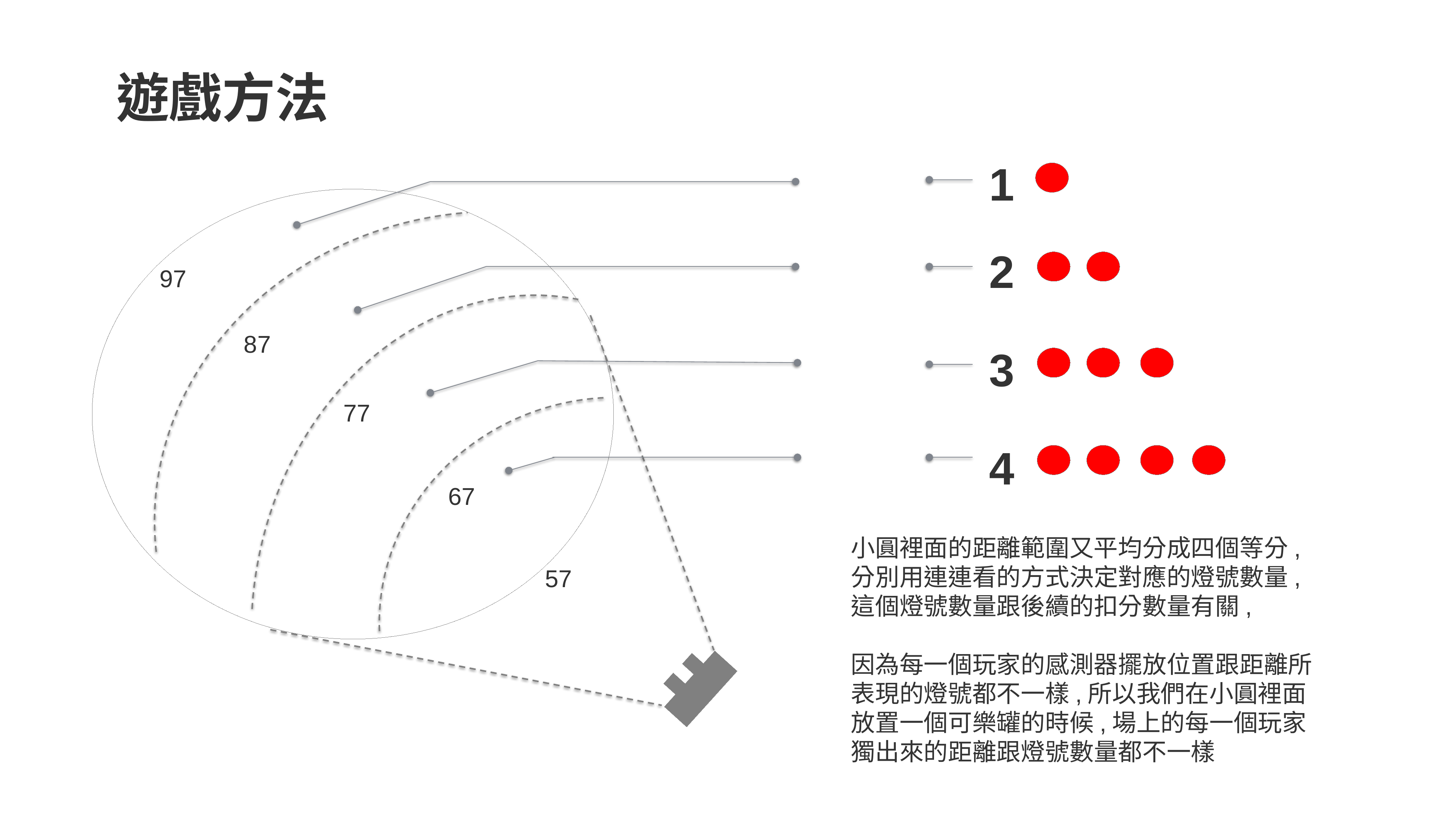

# 遊戲方法
1

2

3

4

97
87

77

67
小圓裡面的距離範圍又平均分成四個等分,分別用連連看的方式決定對應的燈號數量,這個燈號數量跟後續的扣分數量有關,

因為每一個玩家的感測器擺放位置跟距離所表現的燈號都不一樣,所以我們在小圓裡面放置一個可樂罐的時候,場上的每一個玩家獨出來的距離跟燈號數量都不一樣
57